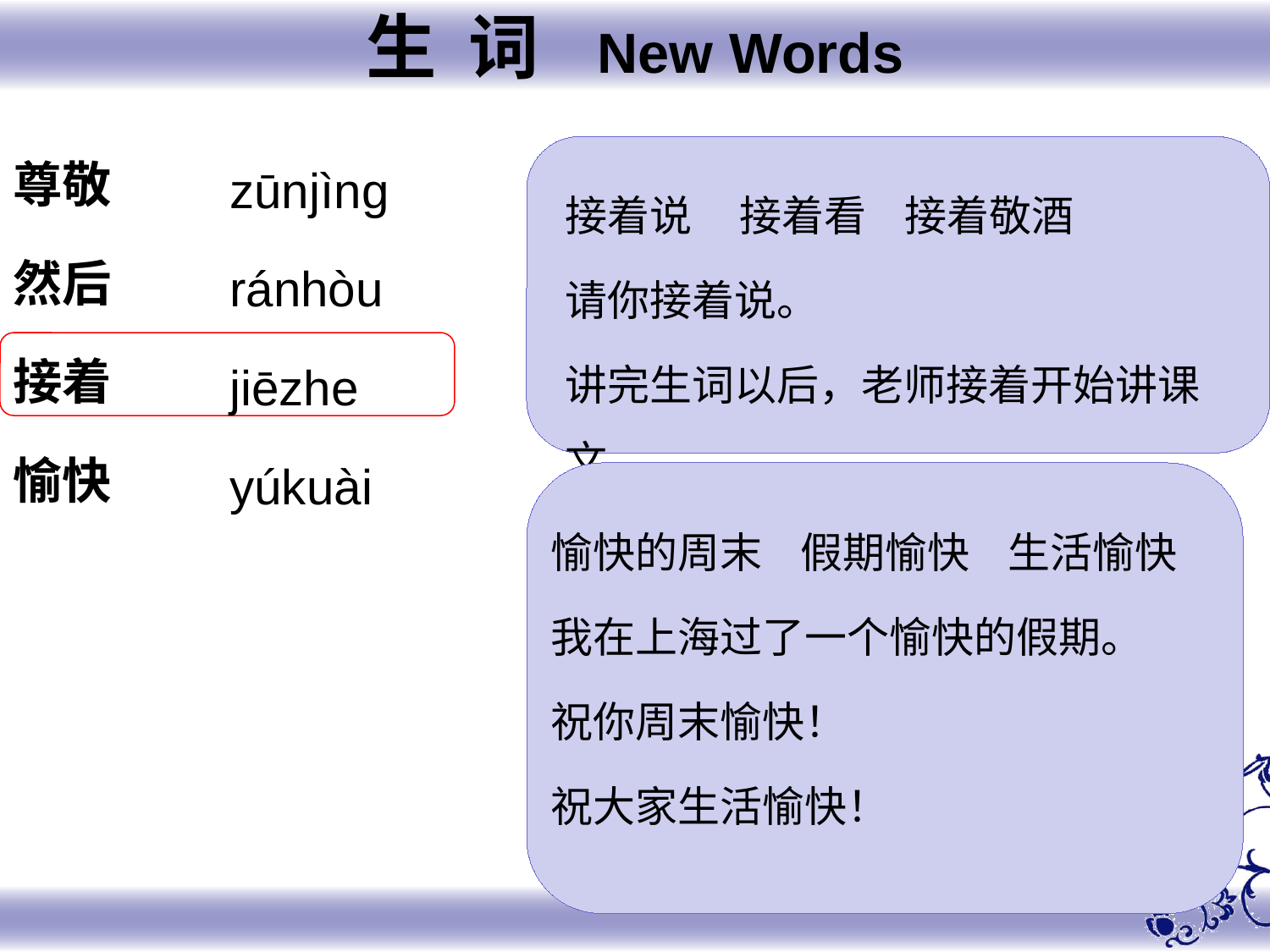

生  词   New Words
尊敬
然后
接着
愉快
zūnjìng
ránhòu
jiēzhe
yúkuài

接着说     接着看    接着敬酒
请你接着说。
讲完生词以后，老师接着开始讲课文。

愉快的周末    假期愉快    生活愉快
我在上海过了一个愉快的假期。
祝你周末愉快！
祝大家生活愉快！